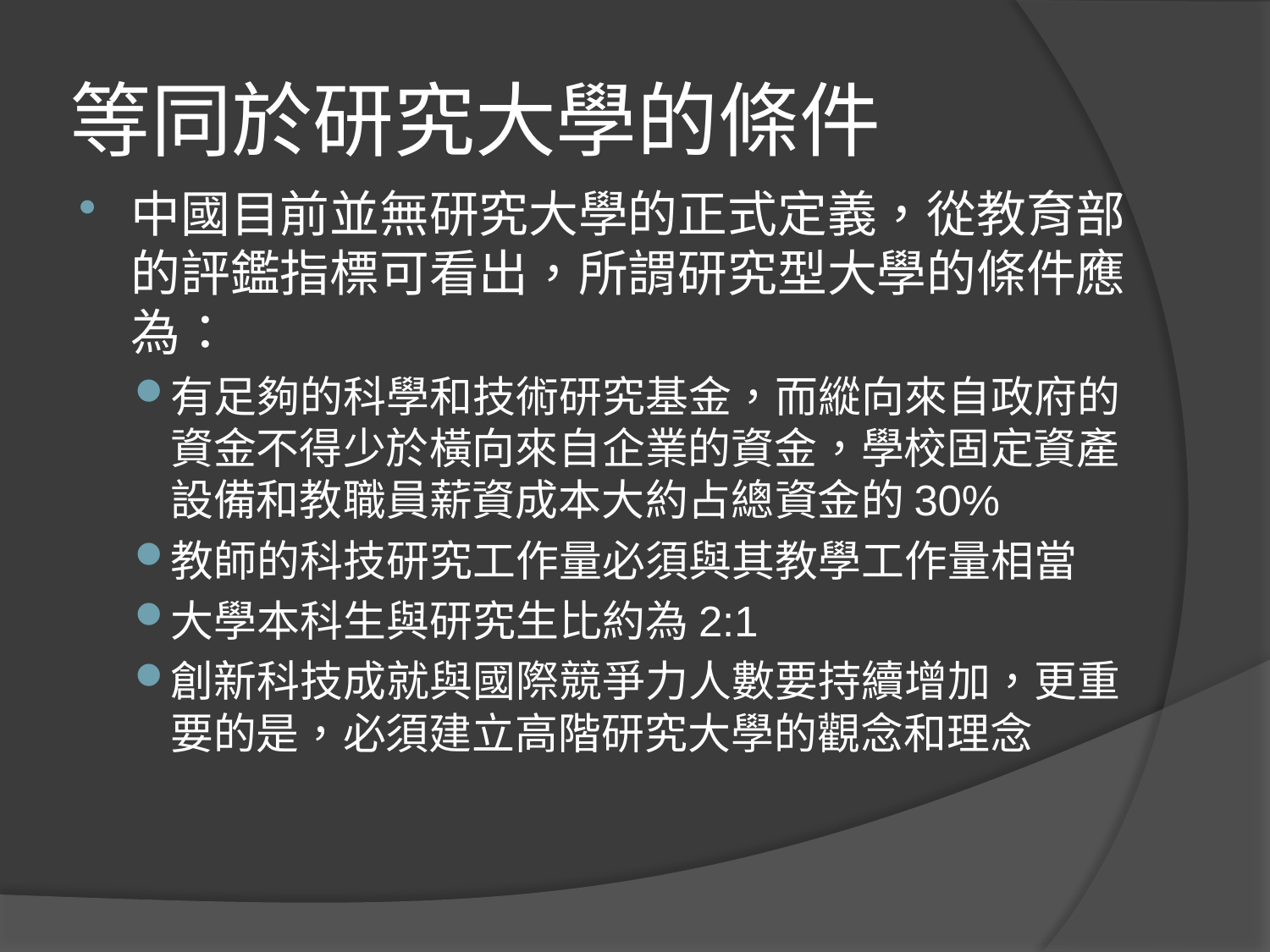

# 等同於研究大學的條件
中國目前並無研究大學的正式定義，從教育部的評鑑指標可看出，所謂研究型大學的條件應為：
有足夠的科學和技術研究基金，而縱向來自政府的資金不得少於橫向來自企業的資金，學校固定資產設備和教職員薪資成本大約占總資金的30%
教師的科技研究工作量必須與其教學工作量相當
大學本科生與研究生比約為2:1
創新科技成就與國際競爭力人數要持續增加，更重要的是，必須建立高階研究大學的觀念和理念